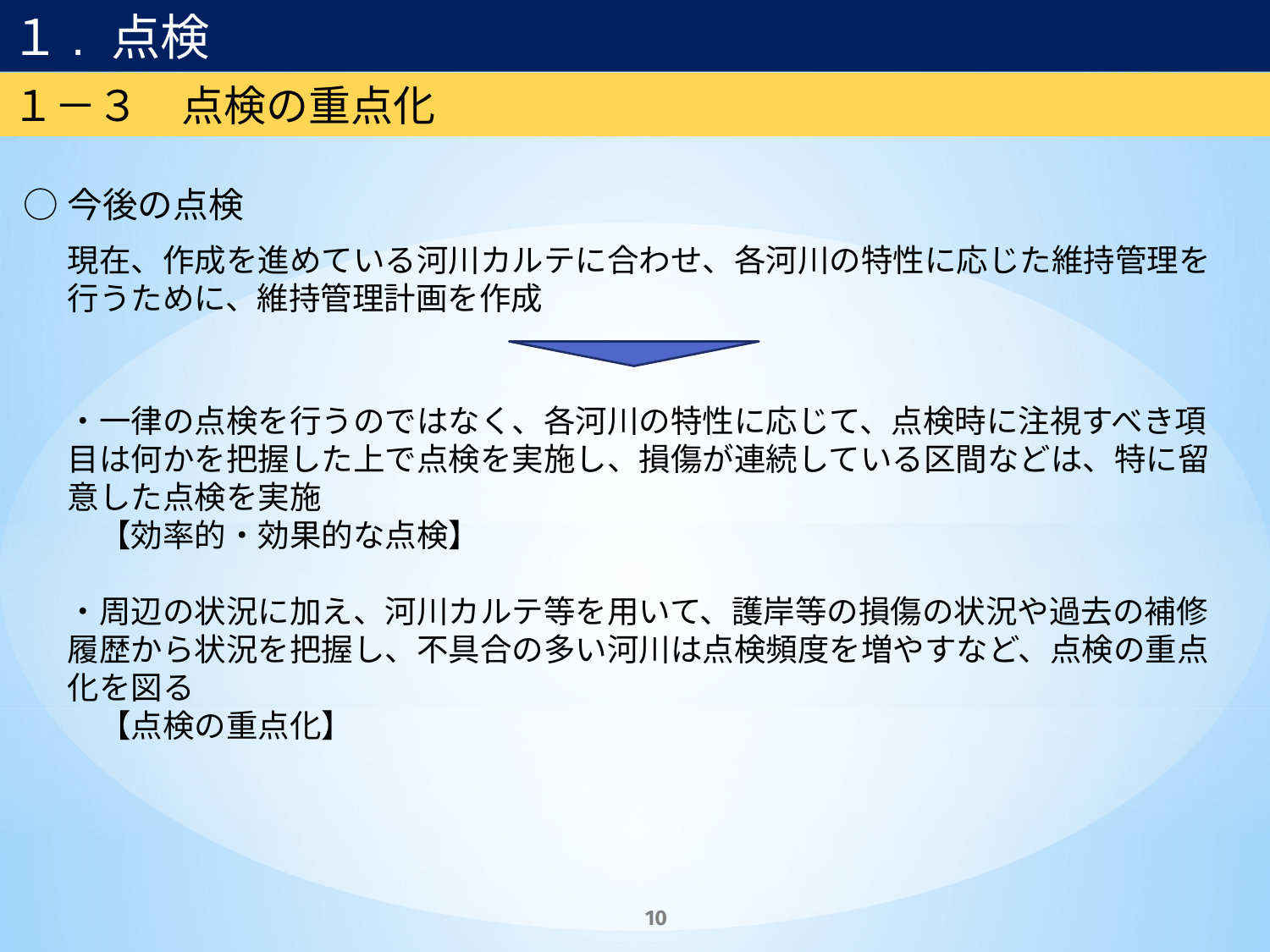

１. 点検
１－３　点検の重点化
○今後の点検
現在、作成を進めている河川カルテに合わせ、各河川の特性に応じた維持管理を行うために、維持管理計画を作成

・一律の点検を行うのではなく、各河川の特性に応じて、点検時に注視すべき項目は何かを把握した上で点検を実施し、損傷が連続している区間などは、特に留意した点検を実施
　【効率的・効果的な点検】

・周辺の状況に加え、河川カルテ等を用いて、護岸等の損傷の状況や過去の補修履歴から状況を把握し、不具合の多い河川は点検頻度を増やすなど、点検の重点化を図る
　【点検の重点化】
10